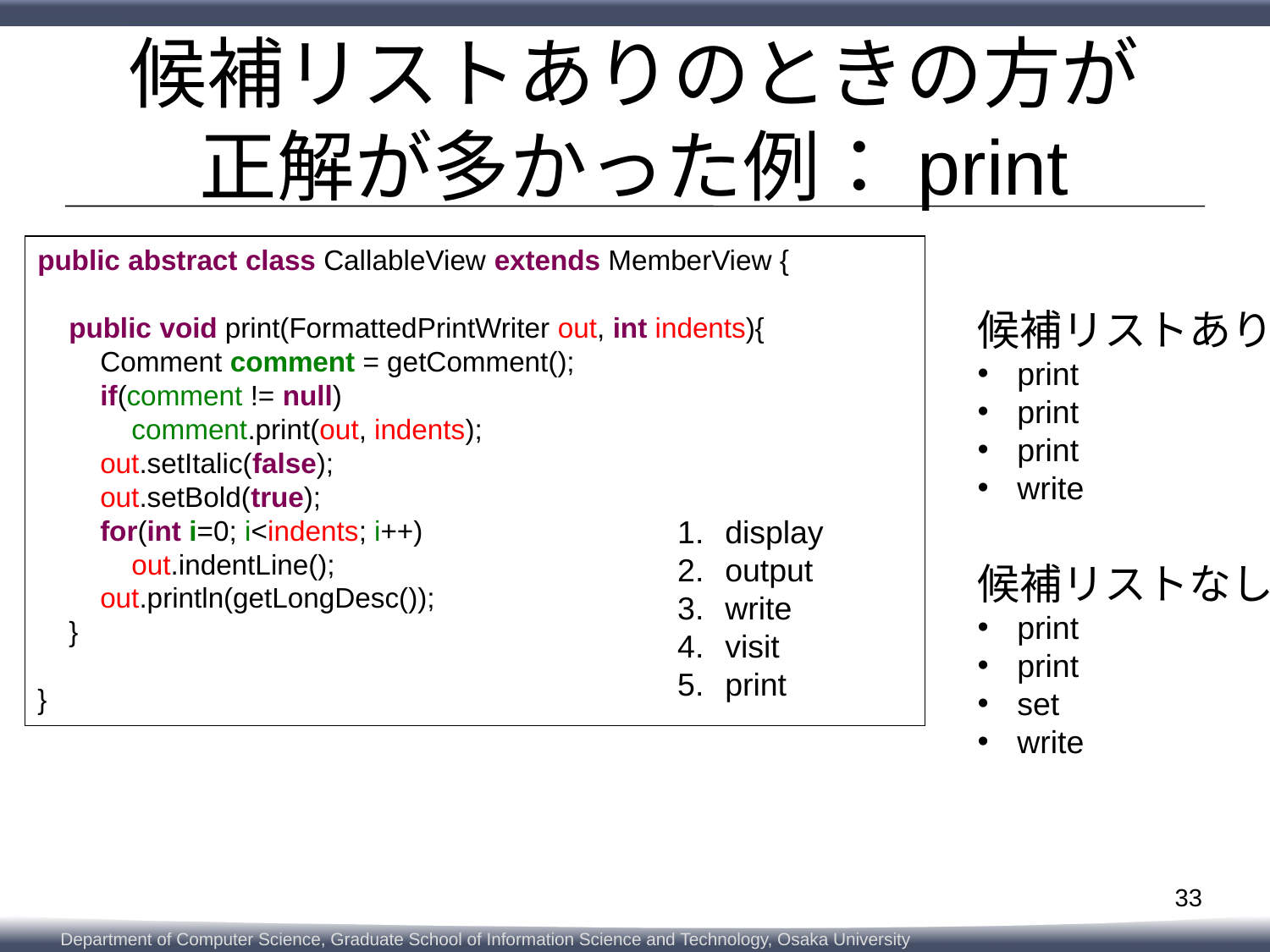

# 候補リストありのときの方が 正解が多かった例：print
public abstract class CallableView extends MemberView {

    public void print(FormattedPrintWriter out, int indents){
        Comment comment = getComment();
        if(comment != null)
            comment.print(out, indents);
        out.setItalic(false);
        out.setBold(true);
        for(int i=0; i<indents; i++)
            out.indentLine();
        out.println(getLongDesc());
    }

}
候補リストあり
print
print
print
write

候補リストなし
print
print
set
write

display
output
write
visit
print
33